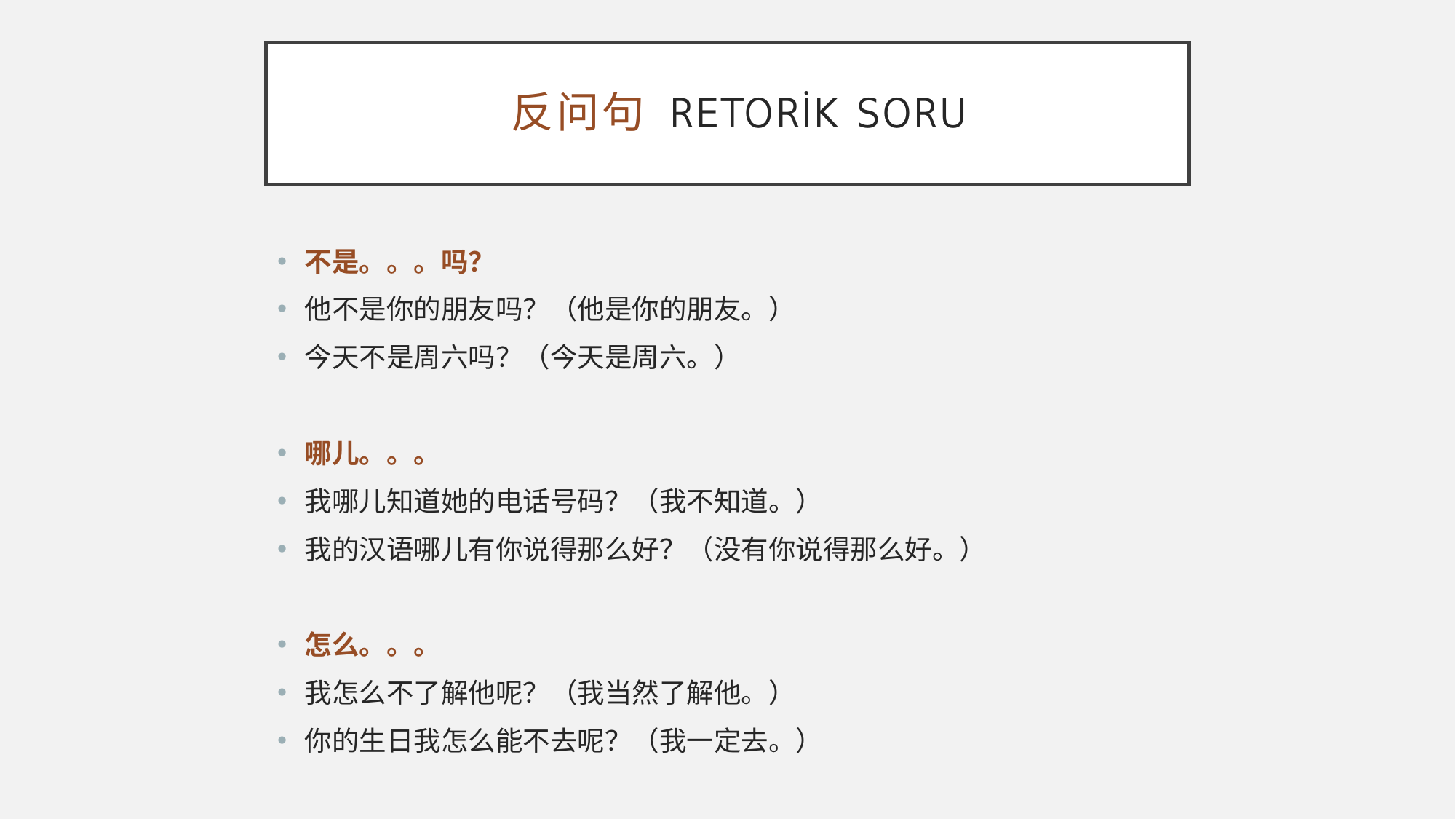

# 反问句 retorİk soru
不是。。。吗？
他不是你的朋友吗？（他是你的朋友。）
今天不是周六吗？（今天是周六。）

哪儿。。。
我哪儿知道她的电话号码？（我不知道。）
我的汉语哪儿有你说得那么好？（没有你说得那么好。）

怎么。。。
我怎么不了解他呢？（我当然了解他。）
你的生日我怎么能不去呢？（我一定去。）